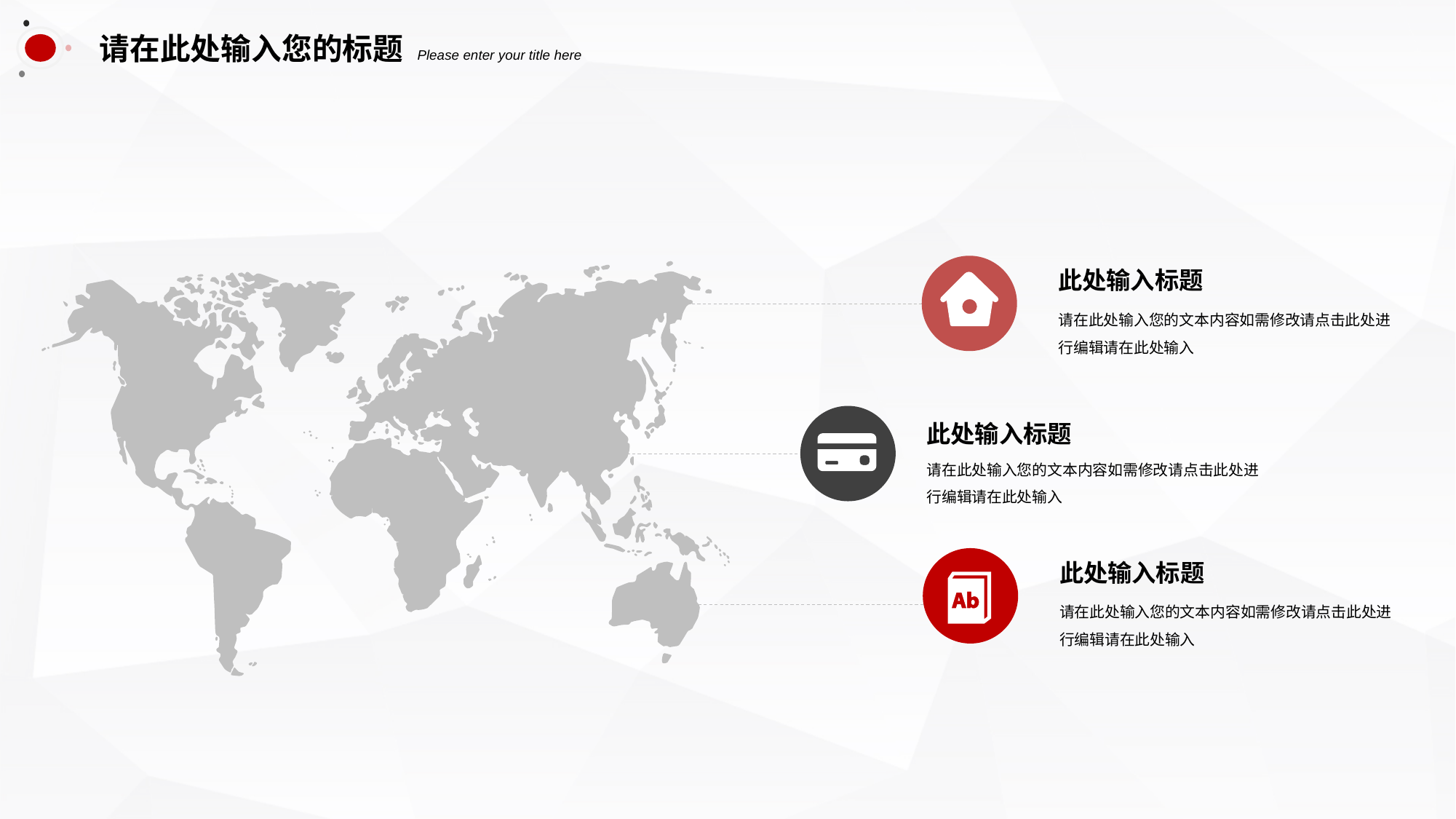

请在此处输入您的标题 Please enter your title here

此处输入标题

请在此处输入您的文本内容如需修改请点击此处进行编辑请在此处输入

此处输入标题

请在此处输入您的文本内容如需修改请点击此处进行编辑请在此处输入

此处输入标题

请在此处输入您的文本内容如需修改请点击此处进行编辑请在此处输入